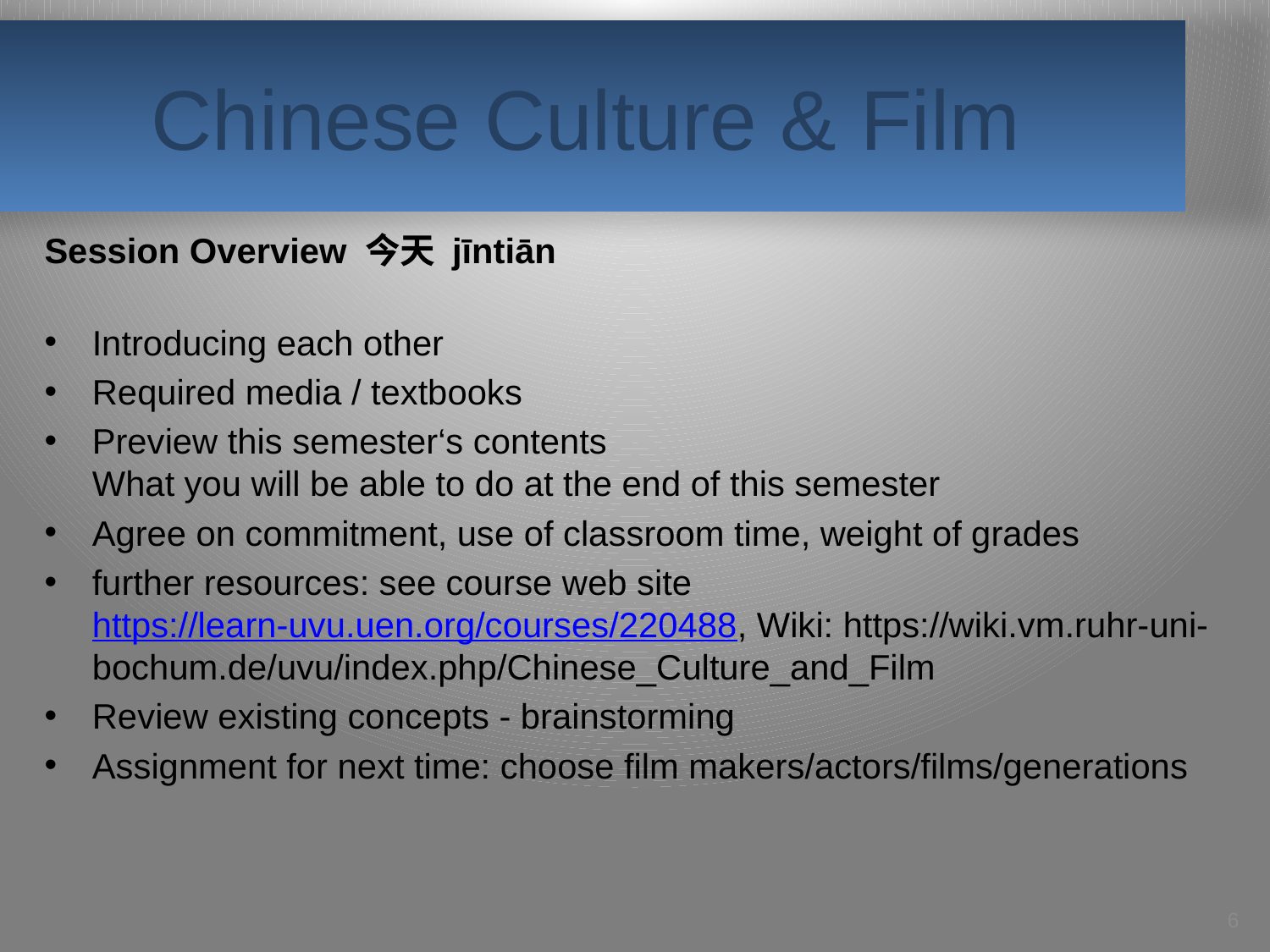

# Chinese Culture & Film
Session Overview 今天 jīntiān
Introducing each other
Required media / textbooks
Preview this semester‘s contents
What you will be able to do at the end of this semester
Agree on commitment, use of classroom time, weight of grades
further resources: see course web site https://learn-uvu.uen.org/courses/220488, Wiki: https://wiki.vm.ruhr-uni-bochum.de/uvu/index.php/Chinese_Culture_and_Film
Review existing concepts - brainstorming
Assignment for next time: choose film makers/actors/films/generations

6